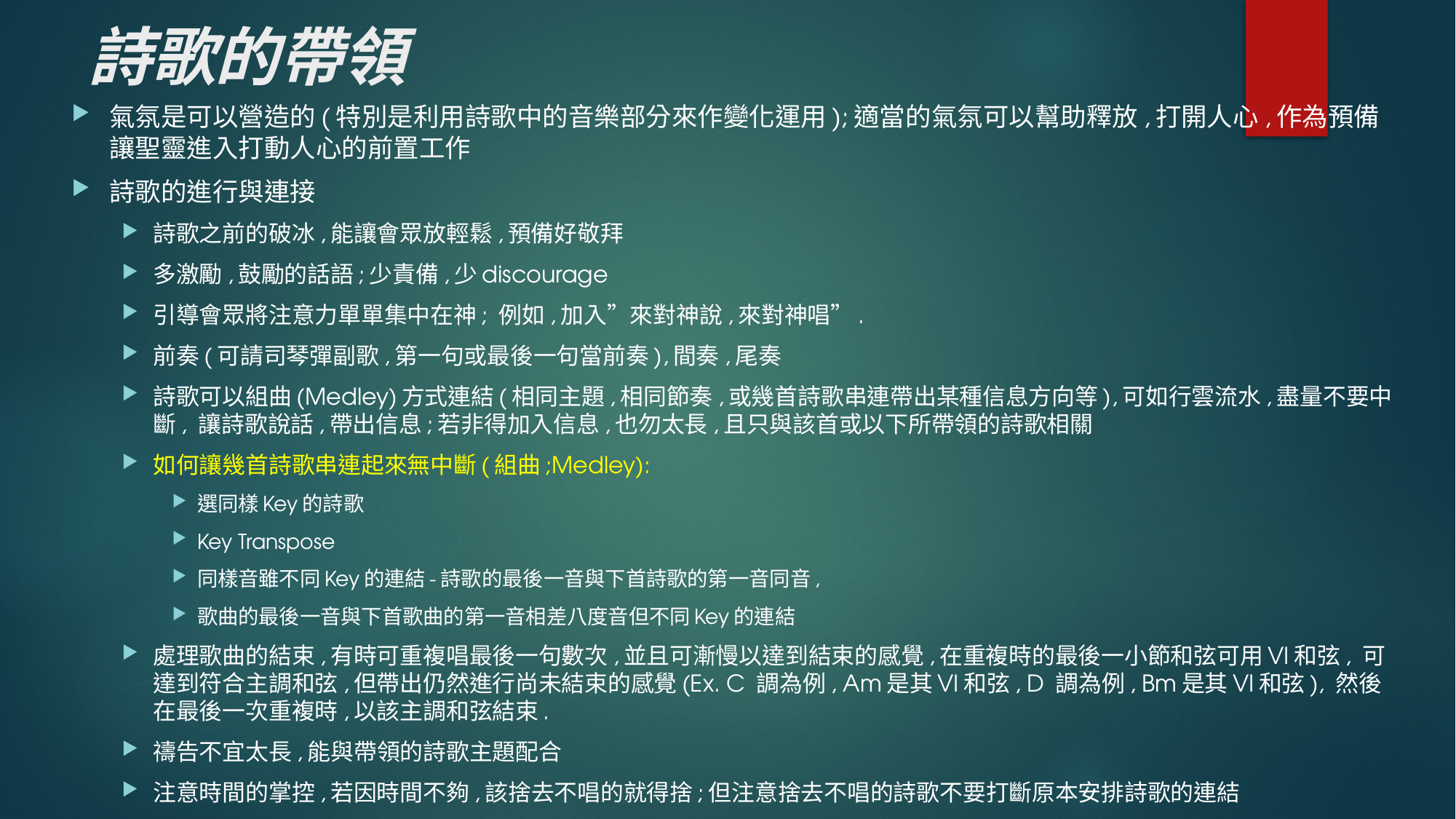

# 詩歌的帶領
氣氛是可以營造的(特別是利用詩歌中的音樂部分來作變化運用);適當的氣氛可以幫助釋放,打開人心,作為預備讓聖靈進入打動人心的前置工作
詩歌的進行與連接
詩歌之前的破冰,能讓會眾放輕鬆,預備好敬拜
多激勵,鼓勵的話語;少責備,少discourage
引導會眾將注意力單單集中在神; 例如,加入”來對神說,來對神唱”.
前奏(可請司琴彈副歌,第一句或最後一句當前奏),間奏,尾奏
詩歌可以組曲(Medley)方式連結(相同主題,相同節奏,或幾首詩歌串連帶出某種信息方向等),可如行雲流水,盡量不要中斷, 讓詩歌說話,帶出信息;若非得加入信息,也勿太長,且只與該首或以下所帶領的詩歌相關
如何讓幾首詩歌串連起來無中斷(組曲;Medley):
選同樣Key的詩歌
Key Transpose
同樣音雖不同Key的連結-詩歌的最後一音與下首詩歌的第一音同音,
歌曲的最後一音與下首歌曲的第一音相差八度音但不同Key的連結
處理歌曲的結束,有時可重複唱最後一句數次,並且可漸慢以達到結束的感覺,在重複時的最後一小節和弦可用VI和弦, 可達到符合主調和弦,但帶出仍然進行尚未結束的感覺(Ex. C 調為例, Am是其VI和弦, D 調為例, Bm是其VI和弦), 然後在最後一次重複時,以該主調和弦結束.
禱告不宜太長,能與帶領的詩歌主題配合
注意時間的掌控,若因時間不夠,該捨去不唱的就得捨;但注意捨去不唱的詩歌不要打斷原本安排詩歌的連結